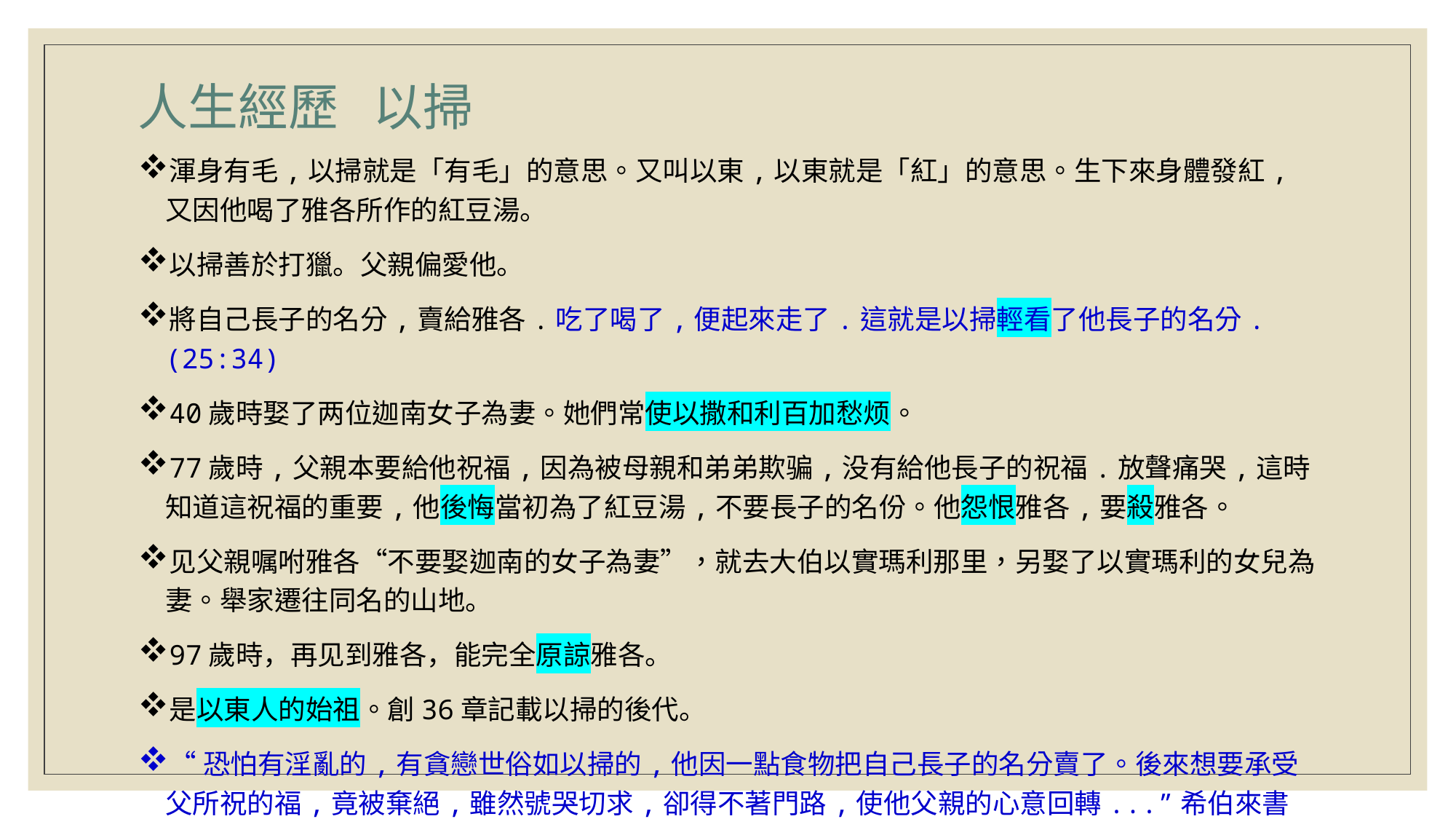

# 人生經歷   以掃
渾身有毛,以掃就是「有毛」的意思。又叫以東,以東就是「紅」的意思。生下來身體發紅,又因他喝了雅各所作的紅豆湯。
以掃善於打獵。父親偏愛他。
將自己長子的名分,賣給雅各.吃了喝了,便起來走了.這就是以掃輕看了他長子的名分.(25:34)
40歲時娶了两位迦南女子為妻。她們常使以撒和利百加愁烦。
77歲時,父親本要給他祝福,因為被母親和弟弟欺骗,没有給他長子的祝福.放聲痛哭,這時知道這祝福的重要,他後悔當初為了紅豆湯,不要長子的名份。他怨恨雅各,要殺雅各。
见父親嘱咐雅各“不要娶迦南的女子為妻”，就去大伯以實瑪利那里，另娶了以實瑪利的女兒為妻。舉家遷往同名的山地。
97歲時，再见到雅各，能完全原諒雅各。
是以東人的始祖。創36章記載以掃的後代。
“恐怕有淫亂的,有貪戀世俗如以掃的,他因一點食物把自己長子的名分賣了。後來想要承受父所祝的福,竟被棄絕,雖然號哭切求,卻得不著門路,使他父親的心意回轉...”希伯來書12:16-17